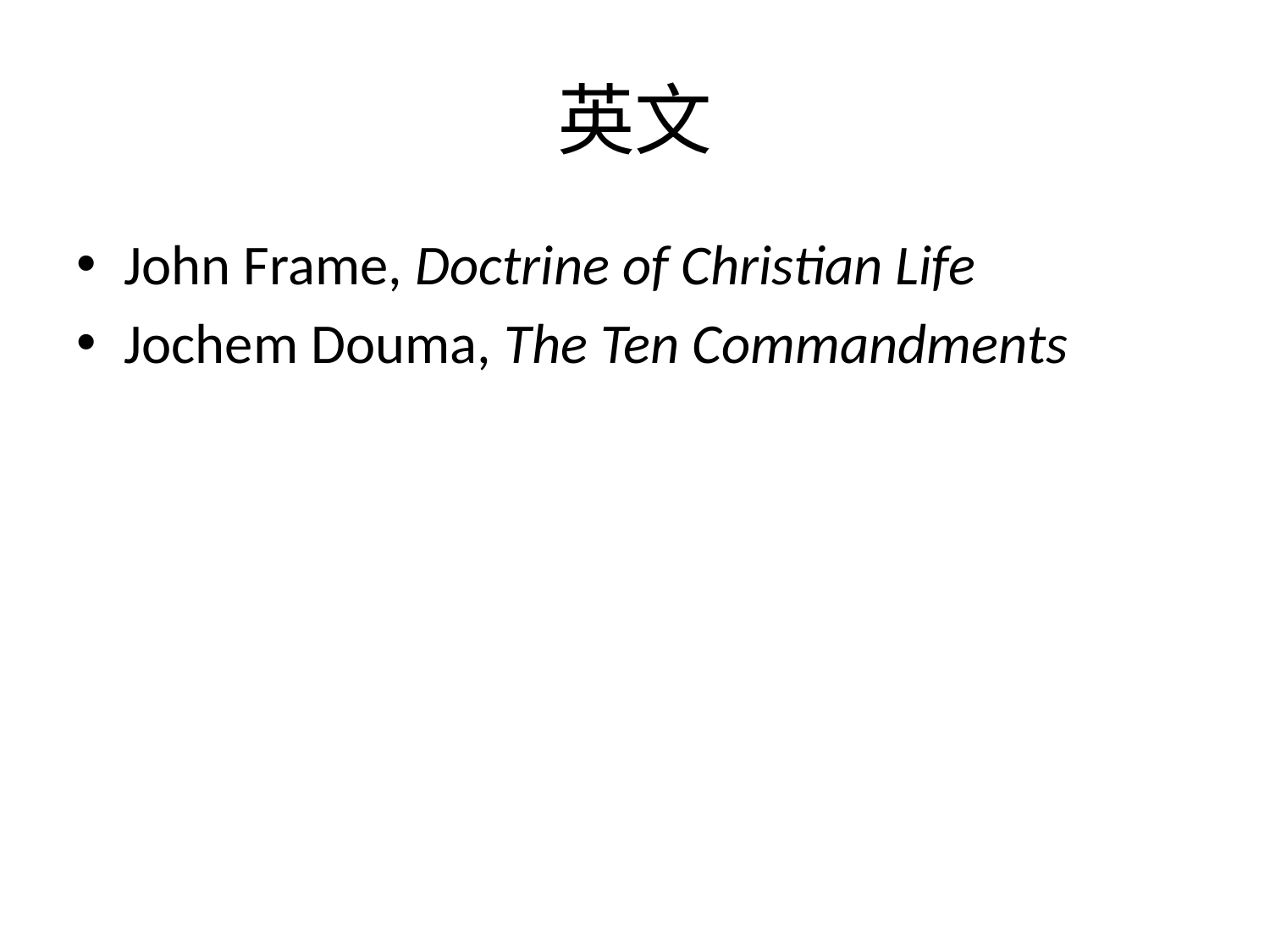

# 英文
John Frame, Doctrine of Christian Life
Jochem Douma, The Ten Commandments